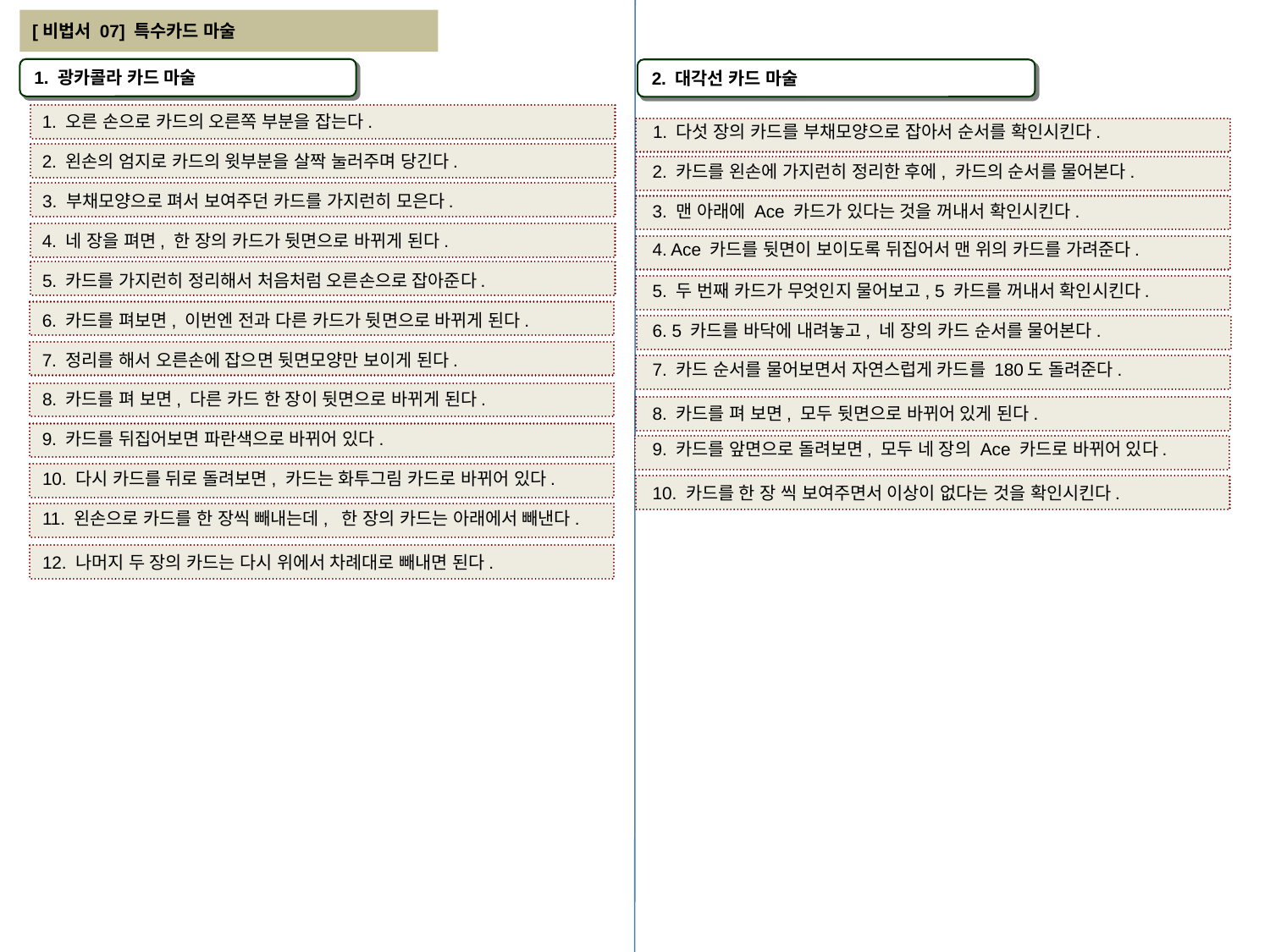

[비법서 07] 특수카드 마술
1. 광카콜라 카드 마술
2. 대각선 카드 마술
1. 오른 손으로 카드의 오른쪽 부분을 잡는다.

1. 다섯 장의 카드를 부채모양으로 잡아서 순서를 확인시킨다.

2. 왼손의 엄지로 카드의 윗부분을 살짝 눌러주며 당긴다.
2. 카드를 왼손에 가지런히 정리한 후에, 카드의 순서를 물어본다.

3. 부채모양으로 펴서 보여주던 카드를 가지런히 모은다.
3. 맨 아래에 Ace 카드가 있다는 것을 꺼내서 확인시킨다.

4. 네 장을 펴면, 한 장의 카드가 뒷면으로 바뀌게 된다.
4. Ace 카드를 뒷면이 보이도록 뒤집어서 맨 위의 카드를 가려준다.

5. 카드를 가지런히 정리해서 처음처럼 오른손으로 잡아준다.
5. 두 번째 카드가 무엇인지 물어보고, 5 카드를 꺼내서 확인시킨다.

6. 카드를 펴보면, 이번엔 전과 다른 카드가 뒷면으로 바뀌게 된다.
6. 5 카드를 바닥에 내려놓고, 네 장의 카드 순서를 물어본다.

7. 정리를 해서 오른손에 잡으면 뒷면모양만 보이게 된다.
7. 카드 순서를 물어보면서 자연스럽게 카드를 180도 돌려준다.

8. 카드를 펴 보면, 다른 카드 한 장이 뒷면으로 바뀌게 된다.

8. 카드를 펴 보면, 모두 뒷면으로 바뀌어 있게 된다.

9. 카드를 뒤집어보면 파란색으로 바뀌어 있다.

9. 카드를 앞면으로 돌려보면, 모두 네 장의 Ace 카드로 바뀌어 있다.

10. 다시 카드를 뒤로 돌려보면, 카드는 화투그림 카드로 바뀌어 있다.

10. 카드를 한 장 씩 보여주면서 이상이 없다는 것을 확인시킨다.
11. 왼손으로 카드를 한 장씩 빼내는데,  한 장의 카드는 아래에서 빼낸다.

12. 나머지 두 장의 카드는 다시 위에서 차례대로 빼내면 된다.